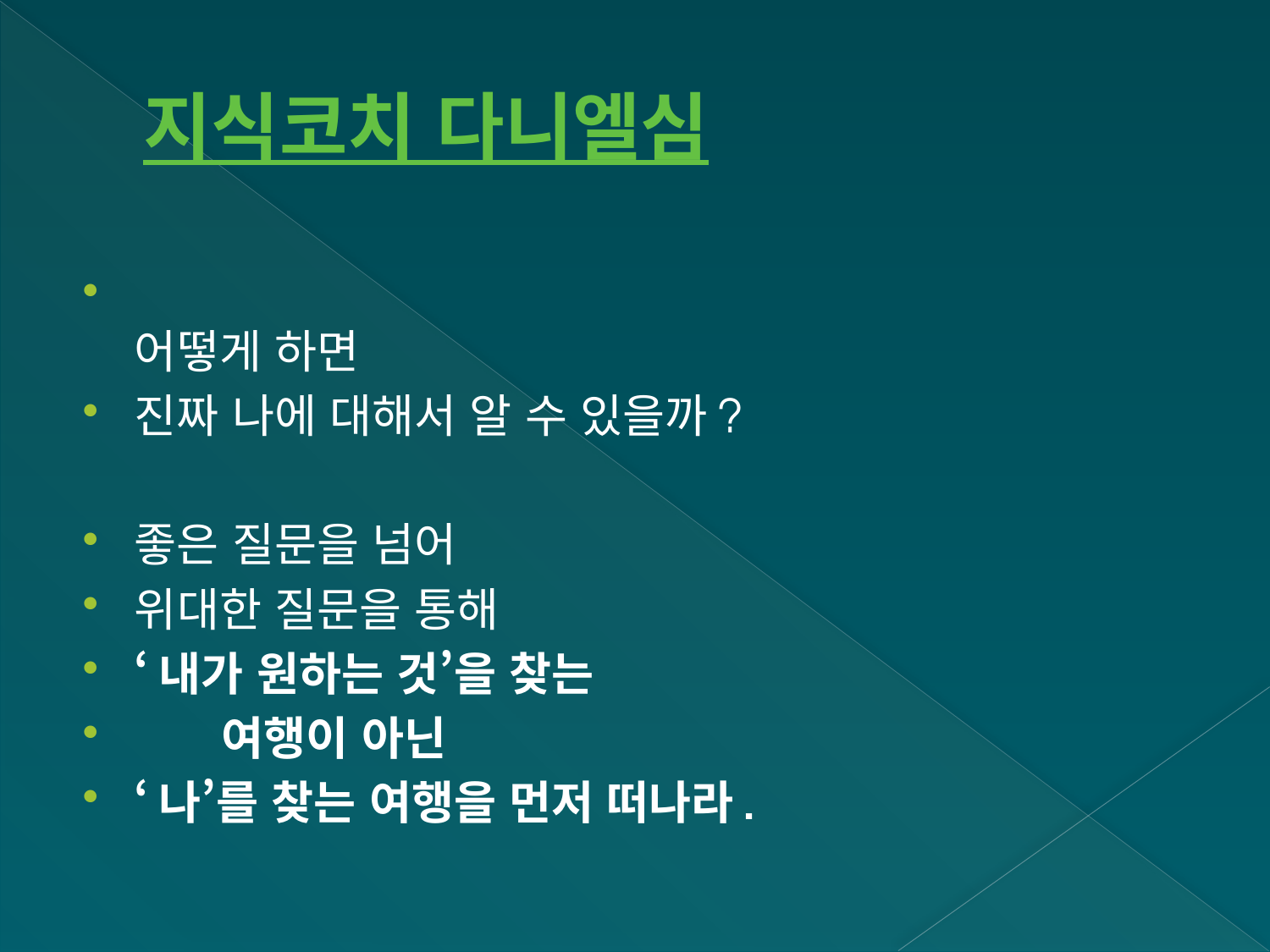

# 지식코치 다니엘심
어떻게 하면
진짜 나에 대해서 알 수 있을까?

좋은 질문을 넘어
위대한 질문을 통해
‘내가 원하는 것’을 찾는
      여행이 아닌
‘나’를 찾는 여행을 먼저 떠나라.